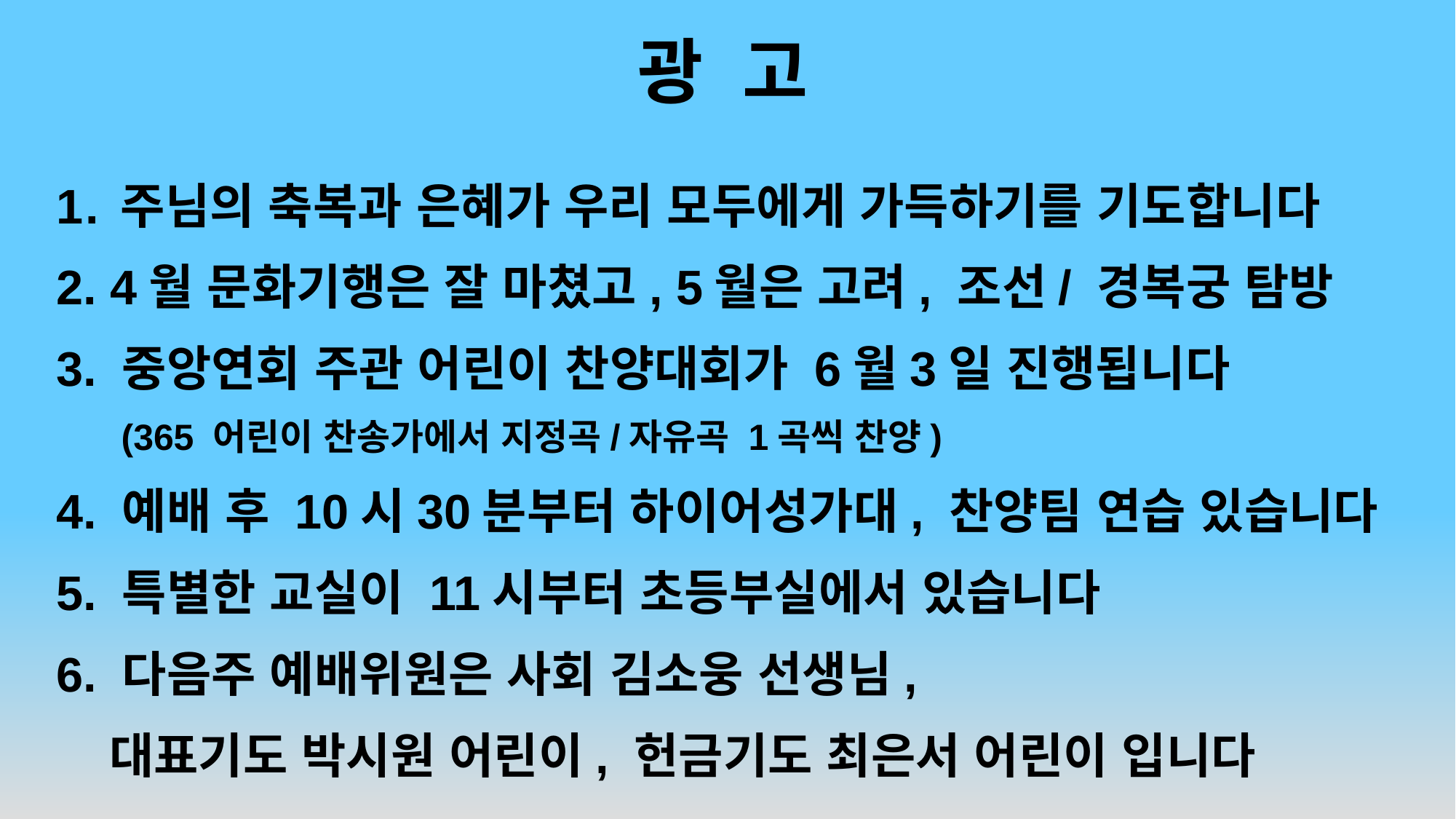

# 광  고
주님의 축복과 은혜가 우리 모두에게 가득하기를 기도합니다
2. 4월 문화기행은 잘 마쳤고, 5월은 고려, 조선/ 경복궁 탐방
3. 중앙연회 주관 어린이 찬양대회가 6월3일 진행됩니다
(365 어린이 찬송가에서 지정곡/자유곡 1곡씩 찬양)
4. 예배 후 10시30분부터 하이어성가대, 찬양팀 연습 있습니다
5. 특별한 교실이 11시부터 초등부실에서 있습니다
6. 다음주 예배위원은 사회 김소웅 선생님,
   대표기도 박시원 어린이, 헌금기도 최은서 어린이 입니다